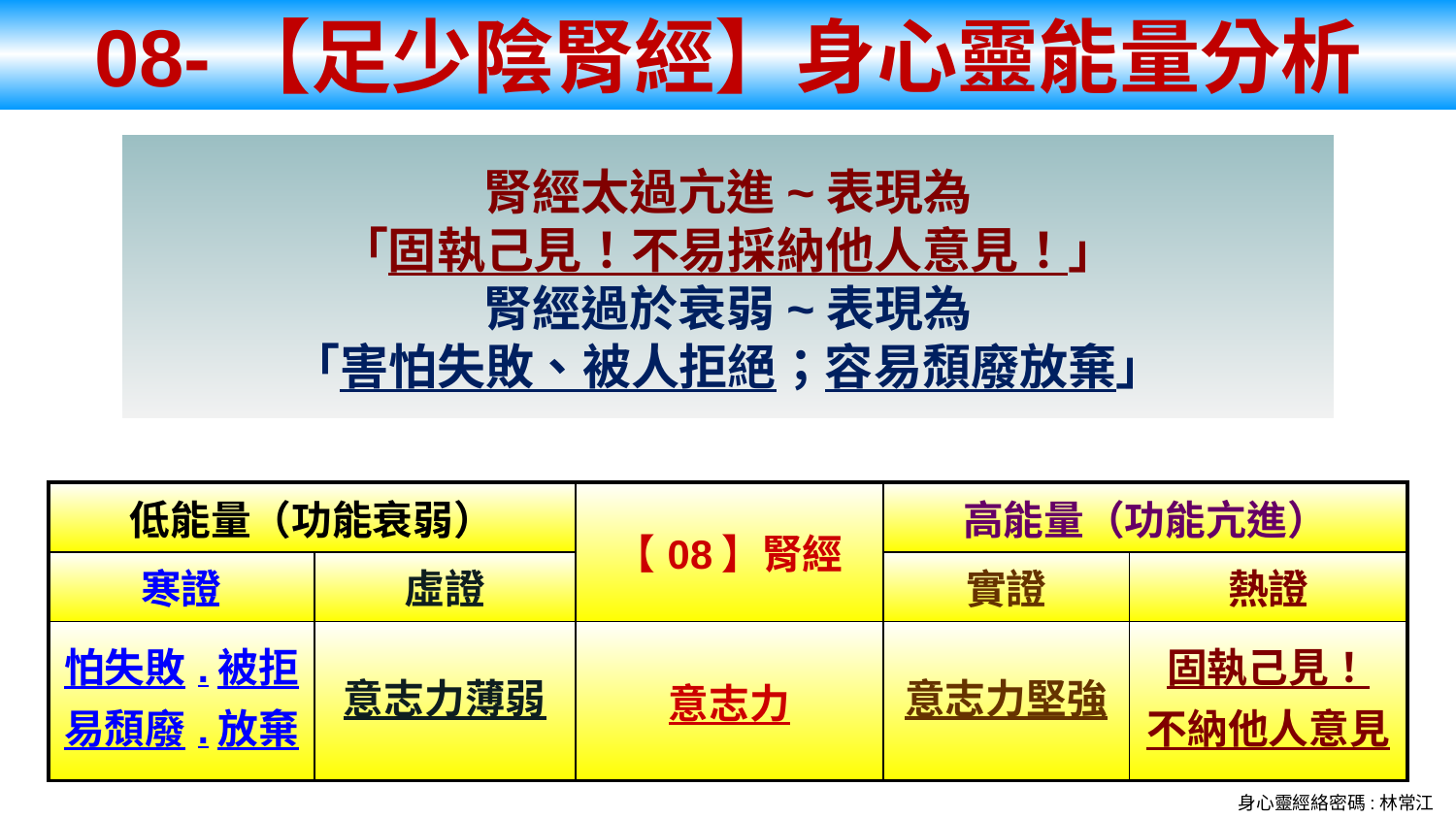

08-【足少陰腎經】身心靈能量分析

腎經太過亢進~表現為
「固執己見！不易採納他人意見！」
腎經過於衰弱~表現為
「害怕失敗、被人拒絕；容易頹廢放棄」

| 低能量（功能衰弱） |  | 【08】腎經 | 高能量（功能亢進） |  |
| --- | --- | --- | --- | --- |
| 寒證 | 虛證 |  | 實證 | 熱證 |
| 怕失敗.被拒 易頹廢.放棄 | 意志力薄弱 | 意志力 | 意志力堅強 | 固執己見！ 不納他人意見 |
身心靈經絡密碼:林常江